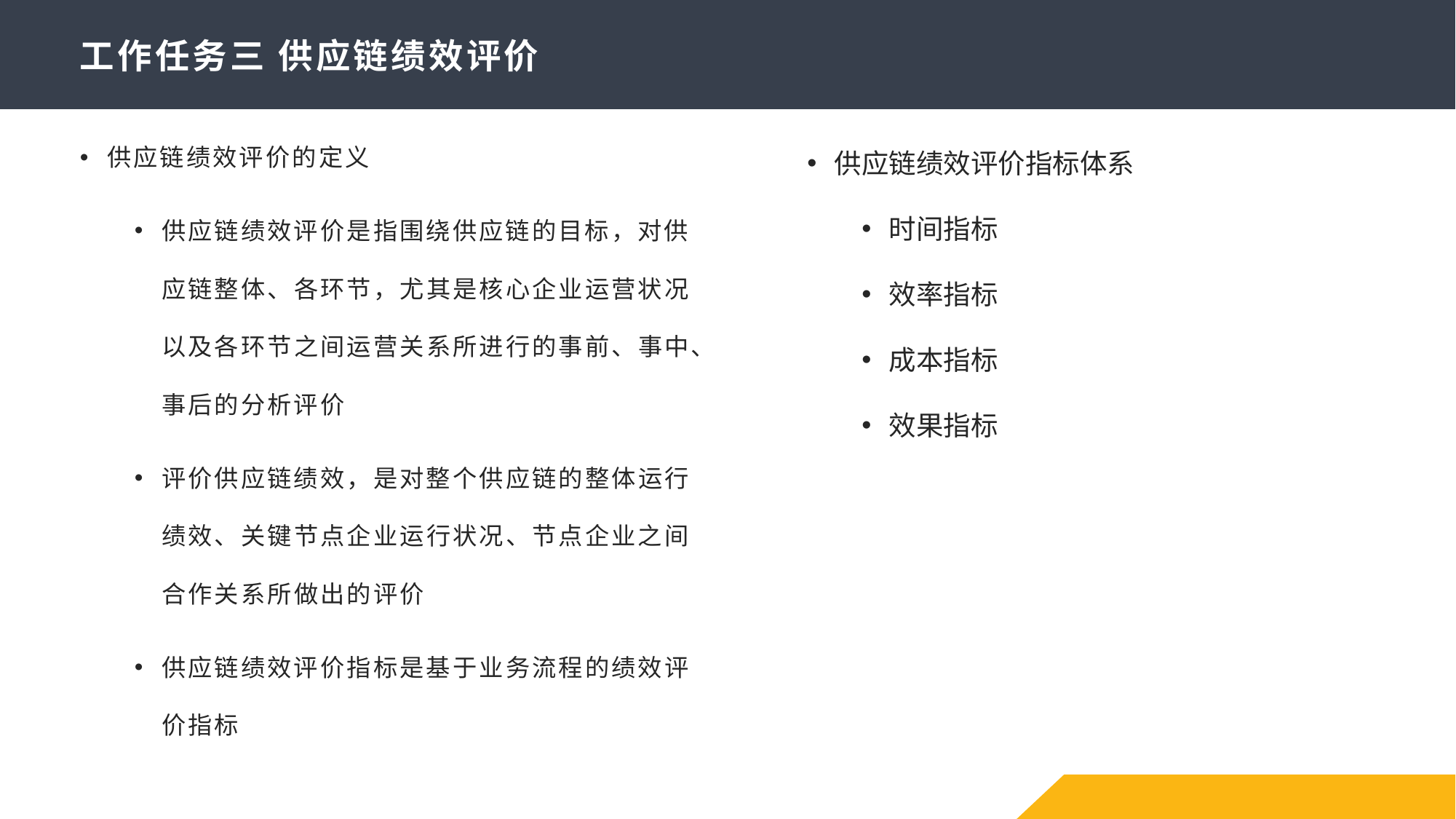

# 工作任务三 供应链绩效评价
供应链绩效评价的定义
供应链绩效评价是指围绕供应链的目标，对供应链整体、各环节，尤其是核心企业运营状况以及各环节之间运营关系所进行的事前、事中、事后的分析评价
评价供应链绩效，是对整个供应链的整体运行绩效、关键节点企业运行状况、节点企业之间合作关系所做出的评价
供应链绩效评价指标是基于业务流程的绩效评价指标

供应链绩效评价指标体系
时间指标
效率指标
成本指标
效果指标